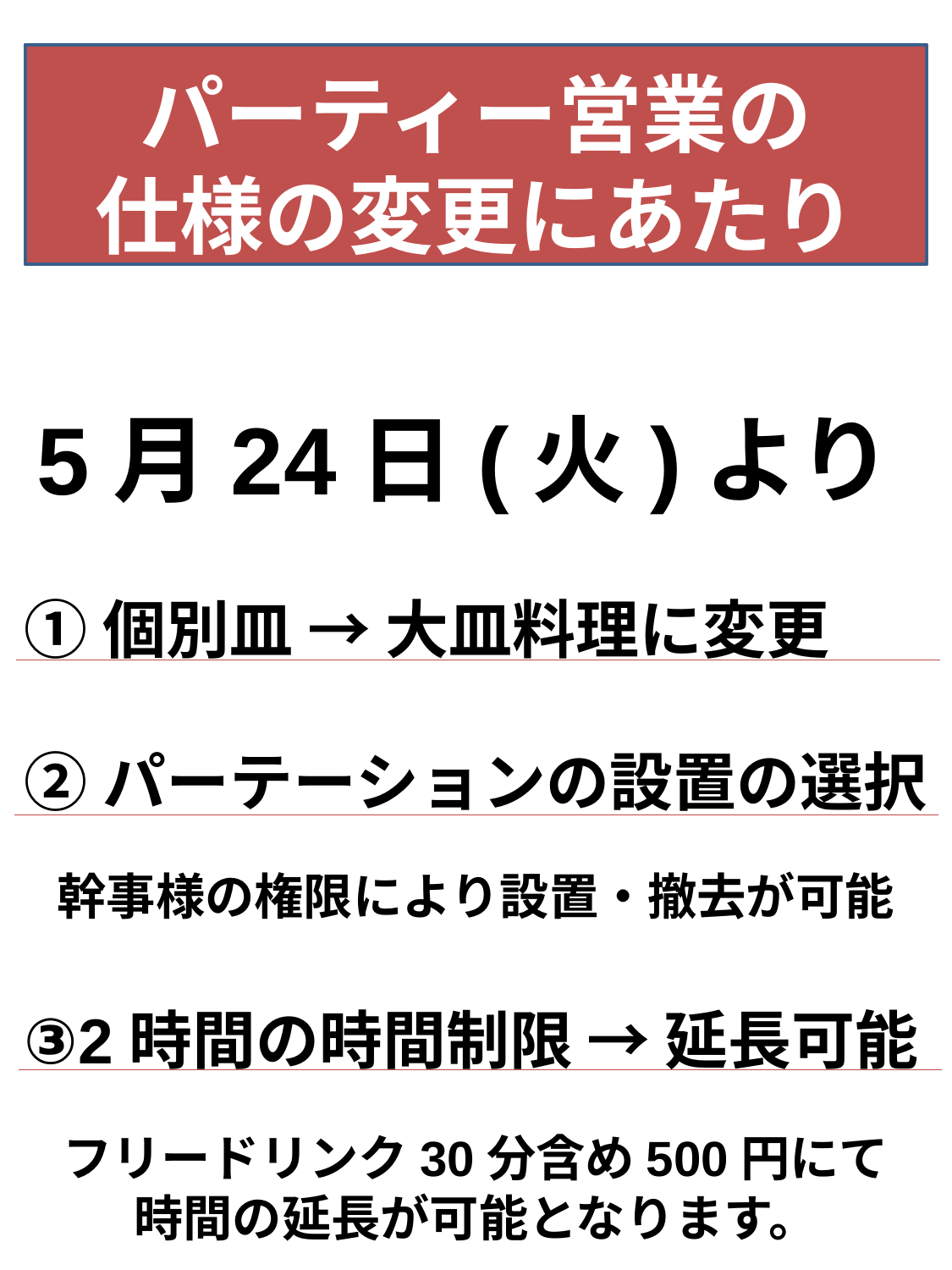

パーティー営業の
仕様の変更にあたり

5月24日(火)より

①個別皿 → 大皿料理に変更

②パーテーションの設置の選択

幹事様の権限により設置・撤去が可能

③2時間の時間制限 → 延長可能

フリードリンク30分含め500円にて
時間の延長が可能となります。